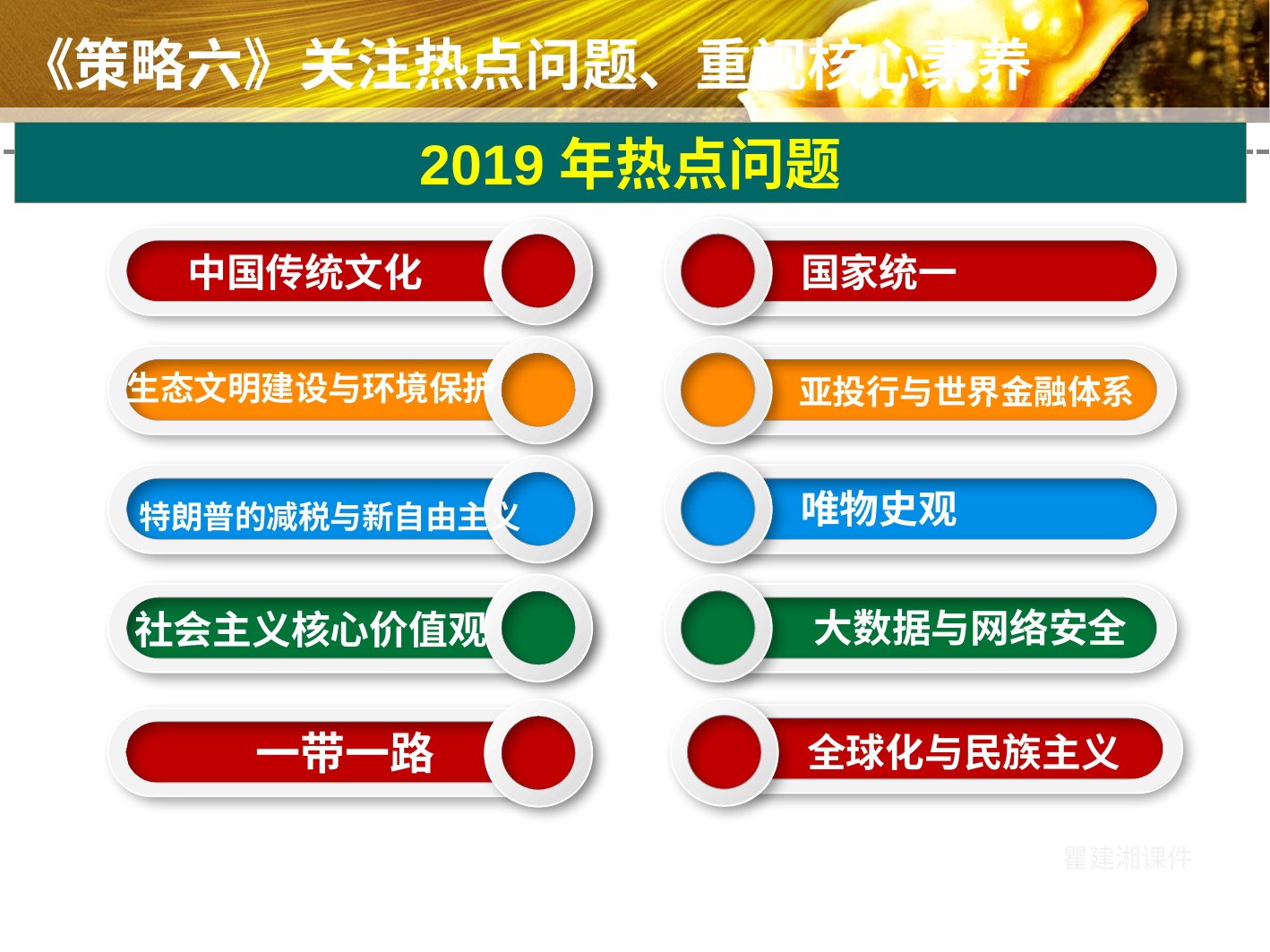

# 《策略六》关注热点问题、重视核心素养
2019年热点问题

中国传统文化
国家统一

生态文明建设与环境保护
亚投行与世界金融体系

唯物史观
特朗普的减税与新自由主义

 大数据与网络安全
社会主义核心价值观

一带一路
全球化与民族主义
中国传统文化